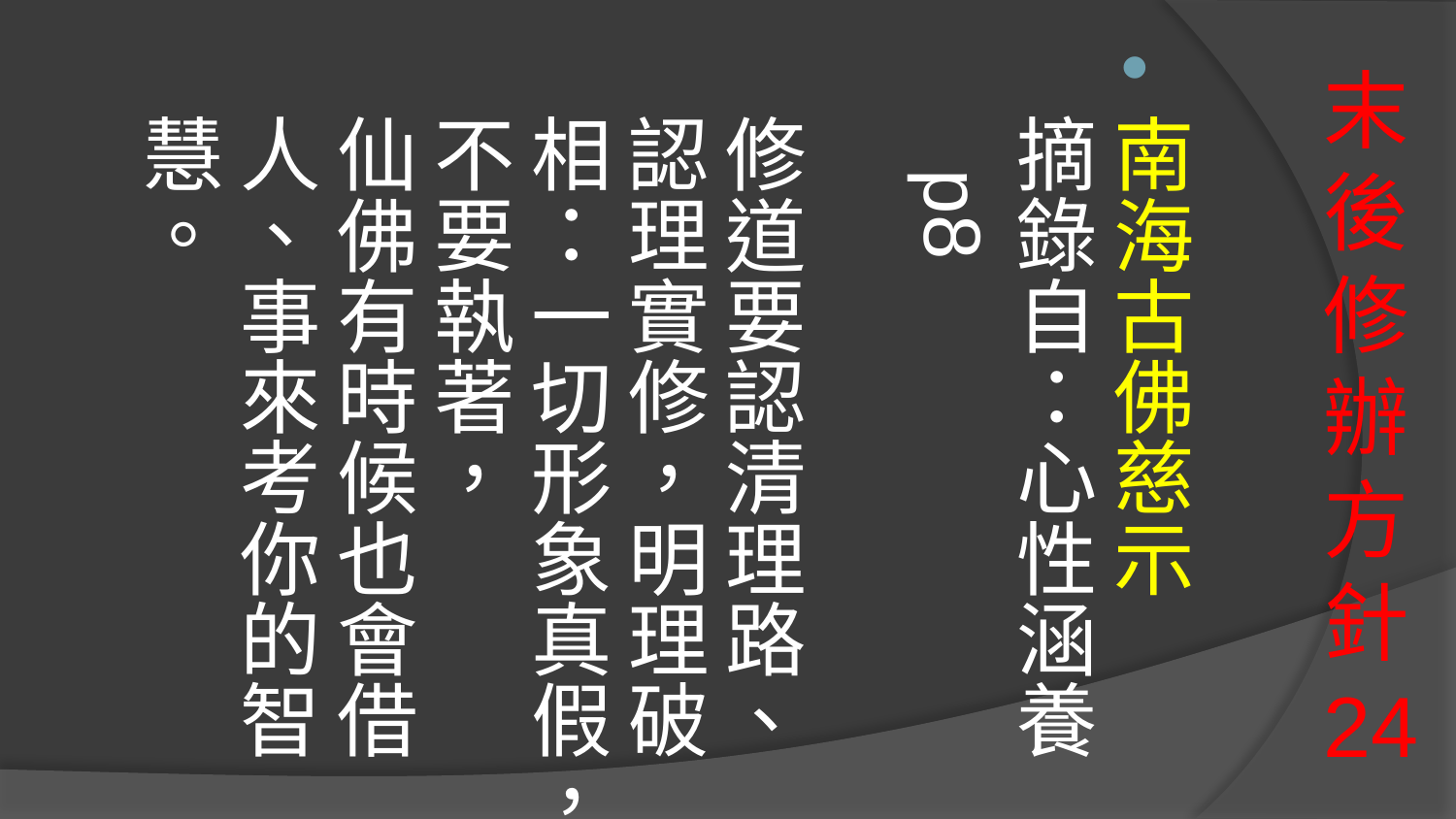

南海古佛慈示      摘錄自：心性涵養  p8
修道要認清理路、認理實修，明理破相：一切形象真假，不要執著，
仙佛有時候也會借人、事來考你的智慧。
# 末後修辦方針 24